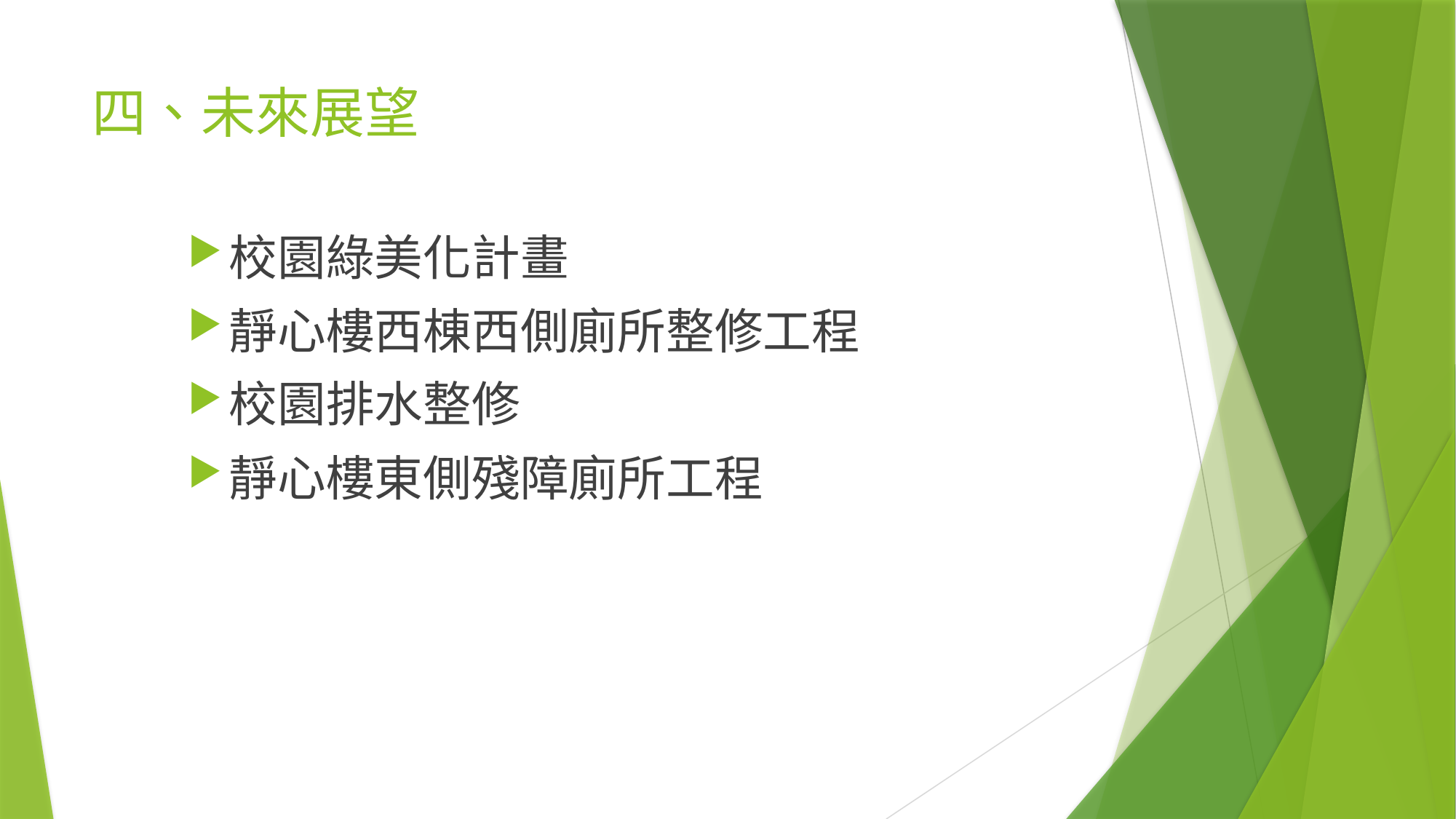

# 四、未來展望
校園綠美化計畫
靜心樓西棟西側廁所整修工程
校園排水整修
靜心樓東側殘障廁所工程